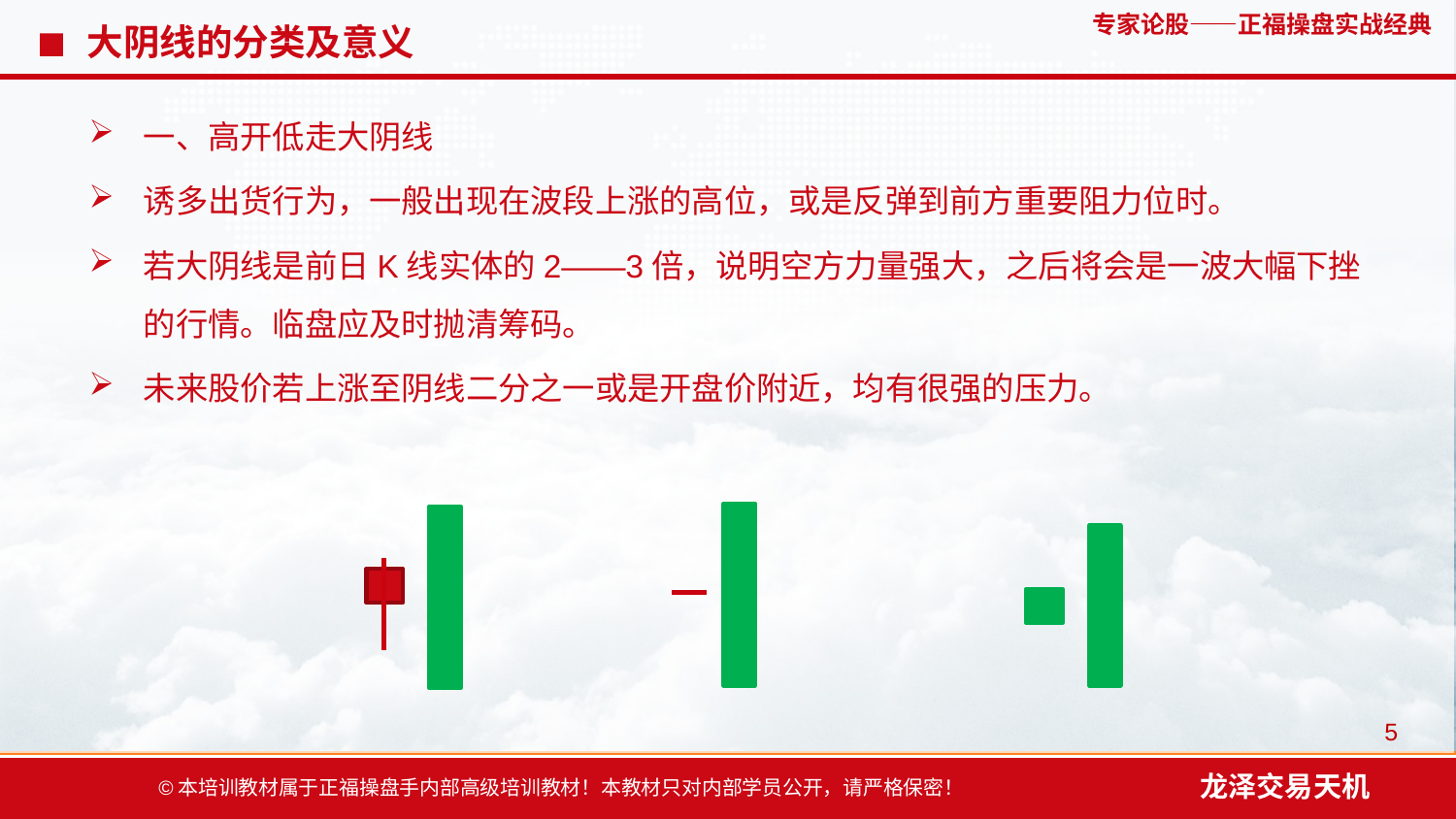

# 大阴线的分类及意义
一、高开低走大阴线
诱多出货行为，一般出现在波段上涨的高位，或是反弹到前方重要阻力位时。
若大阴线是前日K线实体的2——3倍，说明空方力量强大，之后将会是一波大幅下挫的行情。临盘应及时抛清筹码。
未来股价若上涨至阴线二分之一或是开盘价附近，均有很强的压力。